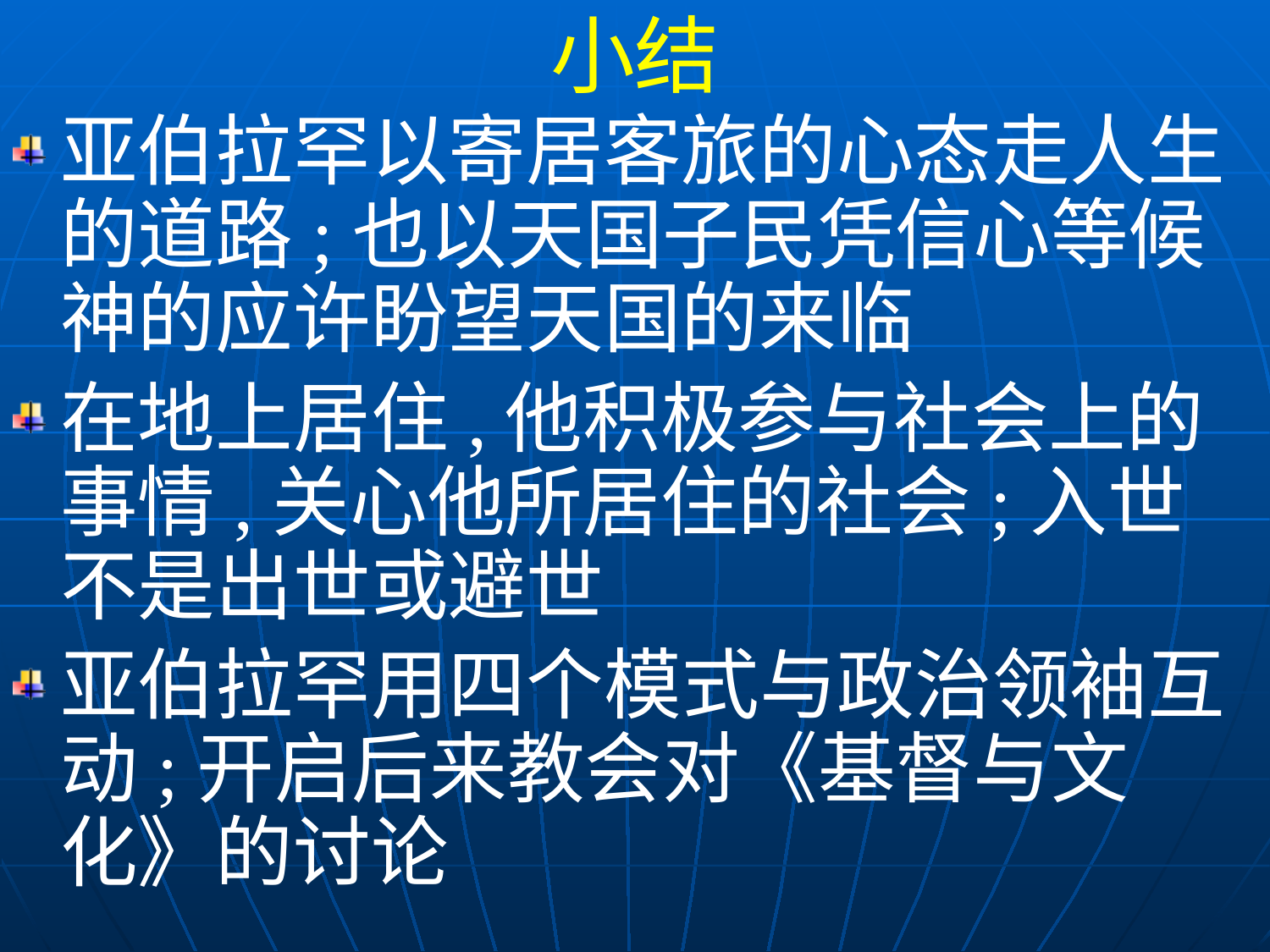

小结
亚伯拉罕以寄居客旅的心态走人生的道路;也以天国子民凭信心等候神的应许盼望天国的来临
在地上居住,他积极参与社会上的事情,关心他所居住的社会;入世不是出世或避世
亚伯拉罕用四个模式与政治领袖互动;开启后来教会对《基督与文化》的讨论